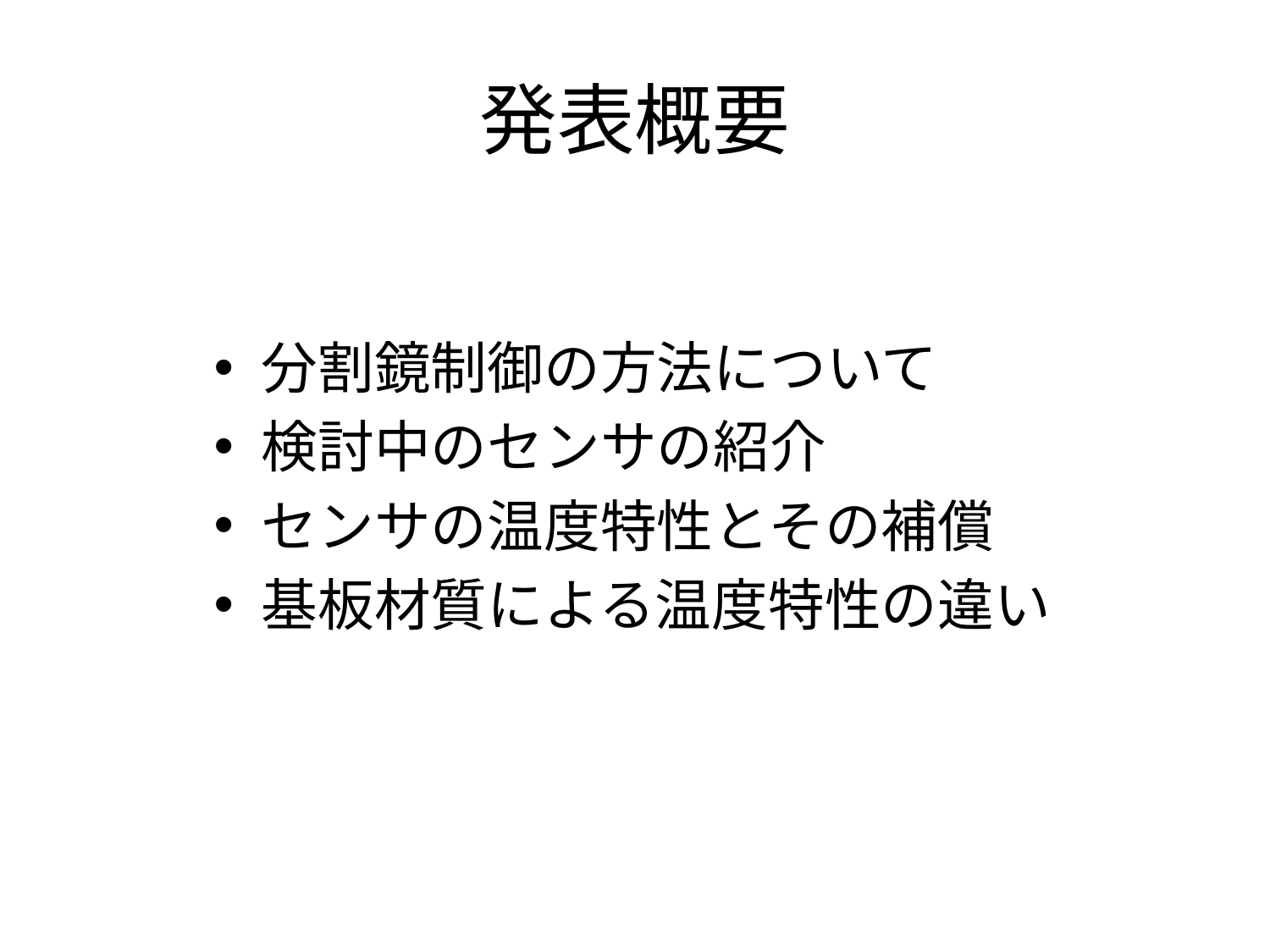

# 発表概要
分割鏡制御の方法について
検討中のセンサの紹介
センサの温度特性とその補償
基板材質による温度特性の違い